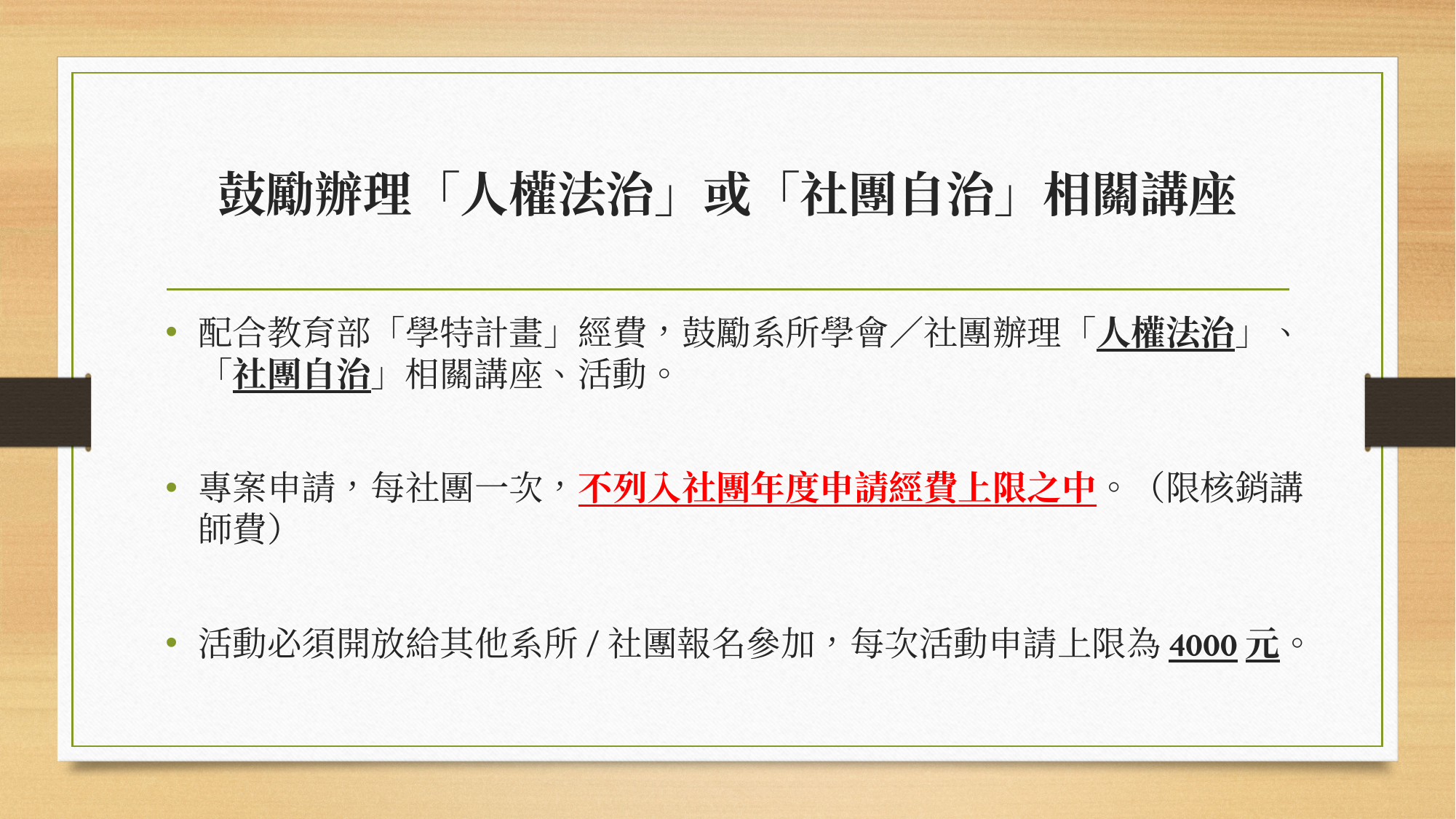

# 鼓勵辦理「人權法治」或「社團自治」相關講座
配合教育部「學特計畫」經費，鼓勵系所學會／社團辦理「人權法治」、「社團自治」相關講座、活動。

專案申請，每社團一次，不列入社團年度申請經費上限之中。（限核銷講師費）

活動必須開放給其他系所/社團報名參加，每次活動申請上限為4000元。